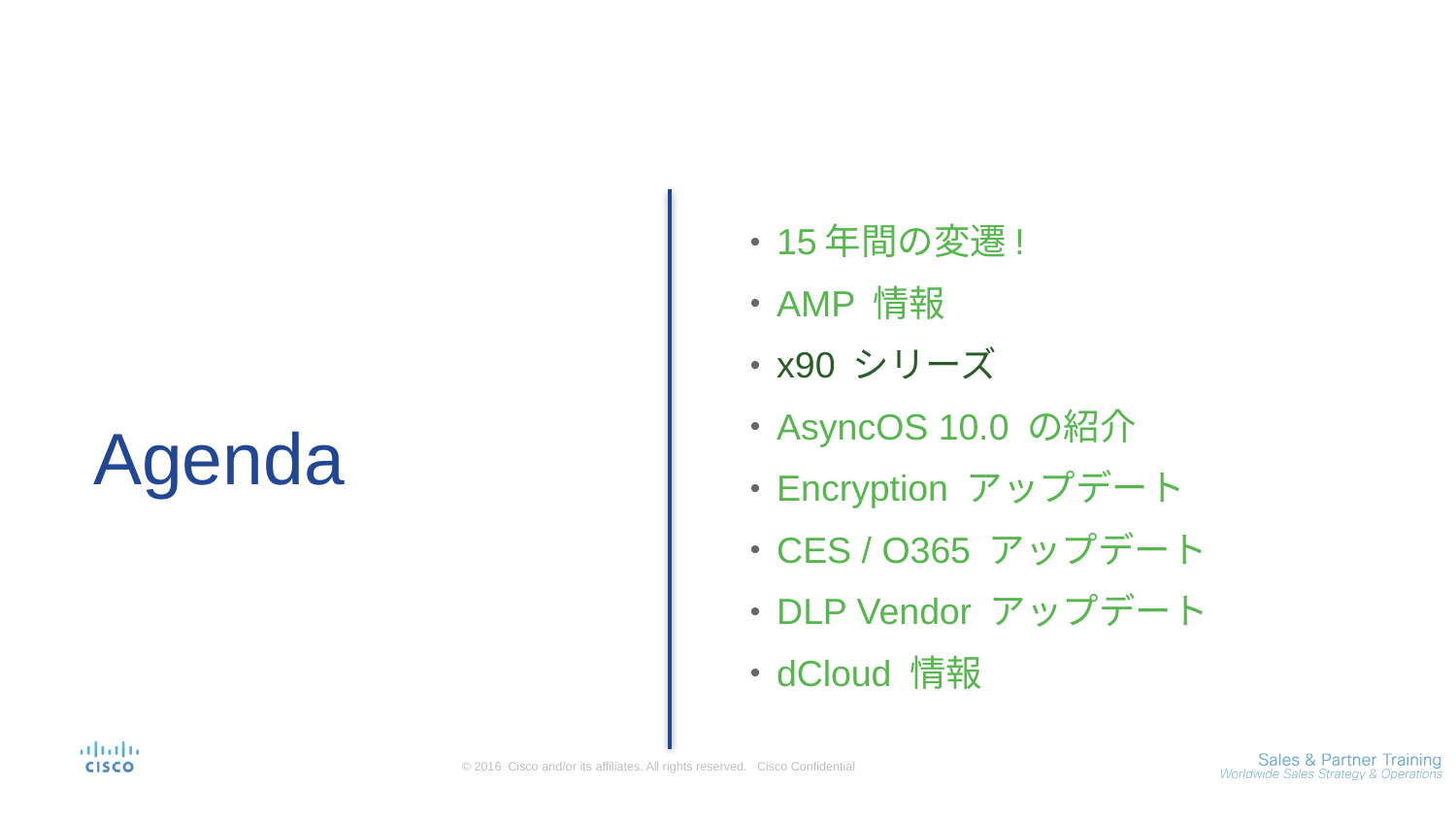

Agenda
15年間の変遷!
AMP 情報
x90 シリーズ
AsyncOS 10.0 の紹介
Encryption アップデート
CES / O365 アップデート
DLP Vendor アップデート
dCloud 情報